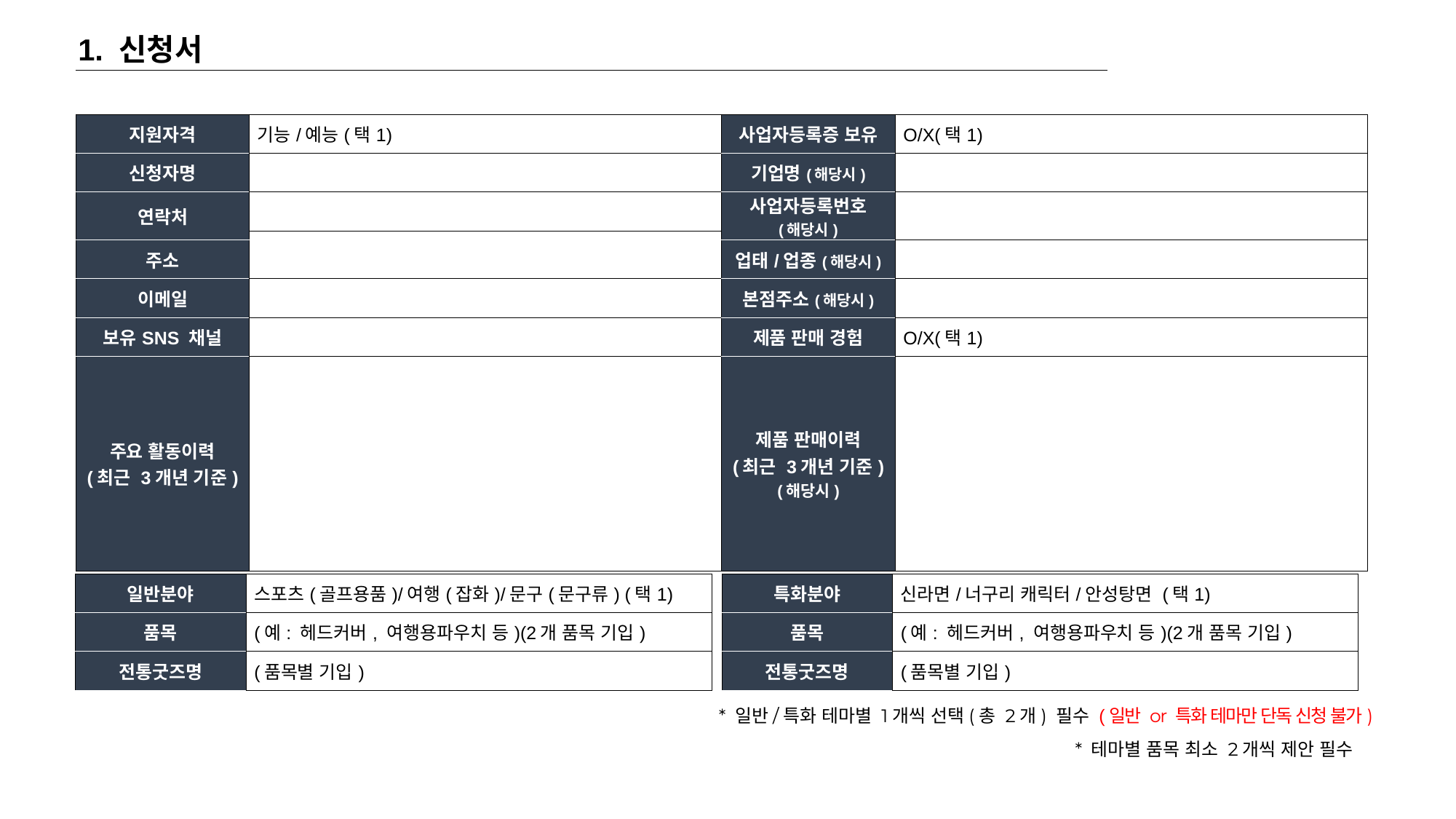

1. 신청서
| 지원자격 | 기능/예능(택1) | 사업자등록증 보유 | O/X(택1) |
| --- | --- | --- | --- |
| 신청자명 |  | 기업명(해당시) |  |
| 연락처 |  | 사업자등록번호 (해당시) |  |
|  |  |  |  |
| 주소 |  | 업태/업종(해당시) |  |
| 이메일 |  | 본점주소(해당시) |  |
| 보유SNS 채널 |  | 제품 판매 경험 | O/X(택1) |
| 주요 활동이력 (최근 3개년 기준) |  | 제품 판매이력 (최근 3개년 기준) (해당시) |  |
| 일반분야 | 스포츠(골프용품)/여행(잡화)/문구(문구류) (택1) |
| --- | --- |
| 품목 | (예: 헤드커버, 여행용파우치 등)(2개 품목 기입) |
| 전통굿즈명 | (품목별 기입) |
| 특화분야 | 신라면/너구리 캐릭터/안성탕면 (택1) |
| --- | --- |
| 품목 | (예: 헤드커버, 여행용파우치 등)(2개 품목 기입) |
| 전통굿즈명 | (품목별 기입) |
* 일반/특화 테마별 1개씩 선택(총 2개) 필수 (일반 or 특화 테마만 단독 신청 불가)
* 테마별 품목 최소 2개씩 제안 필수